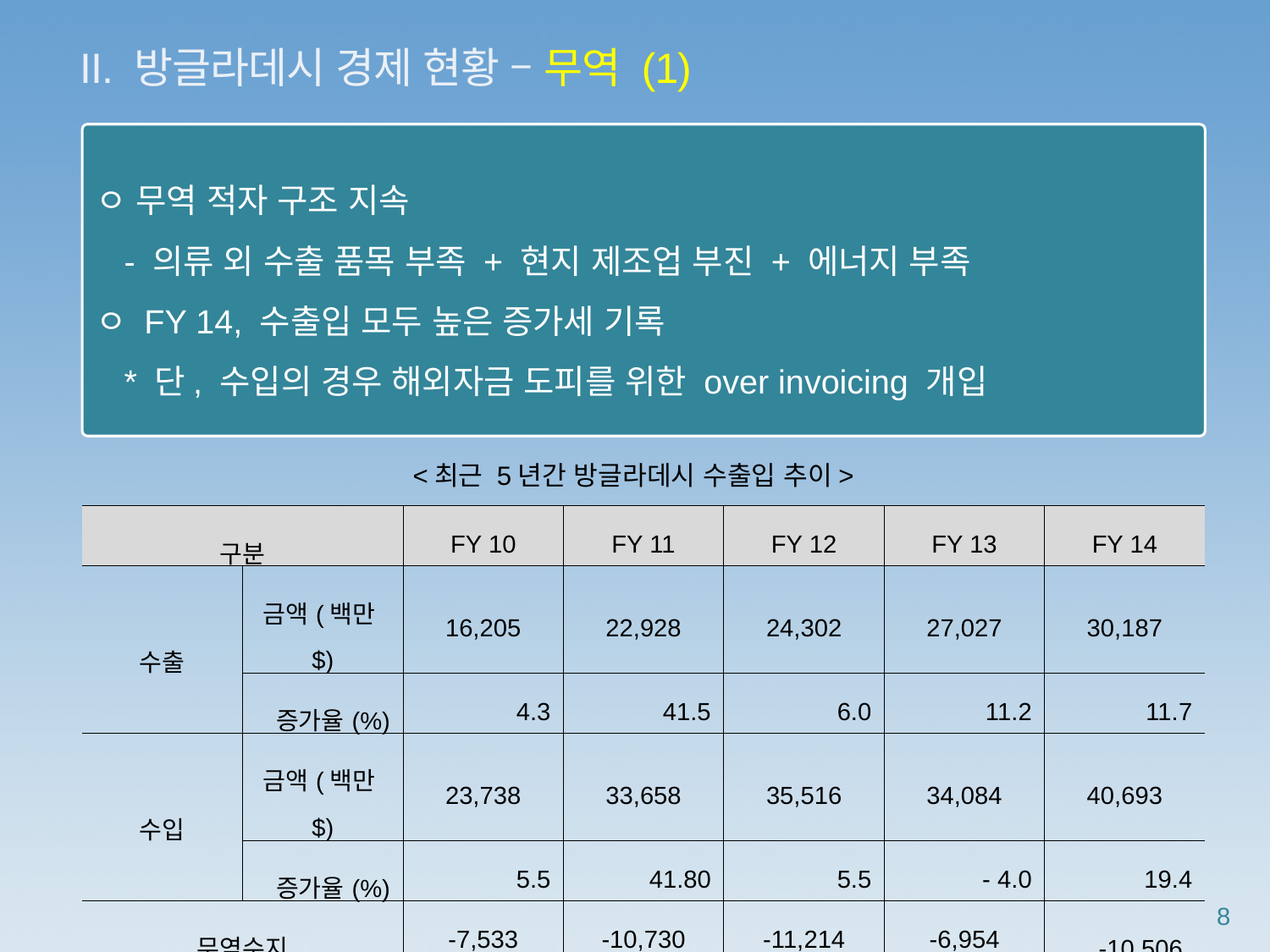

II. 방글라데시 경제 현황 – 무역 (1)
ㅇ 무역 적자 구조 지속
   - 의류 외 수출 품목 부족 + 현지 제조업 부진 + 에너지 부족
ㅇ FY 14, 수출입 모두 높은 증가세 기록
   * 단, 수입의 경우 해외자금 도피를 위한 over invoicing 개입
<최근 5년간 방글라데시 수출입 추이>
| 구분 |  | FY 10 | FY 11 | FY 12 | FY 13 | FY 14 |
| --- | --- | --- | --- | --- | --- | --- |
| 수출 | 금액(백만$) | 16,205 | 22,928 | 24,302 | 27,027 | 30,187 |
|  | 증가율(%) | 4.3 | 41.5 | 6.0 | 11.2 | 11.7 |
| 수입 | 금액(백만$) | 23,738 | 33,658 | 35,516 | 34,084 | 40,693 |
|  | 증가율(%) | 5.5 | 41.80 | 5.5 | - 4.0 | 19.4 |
| 무역수지 |  | -7,533 | -10,730 | -11,214 | -6,954 | -10,506 |
8